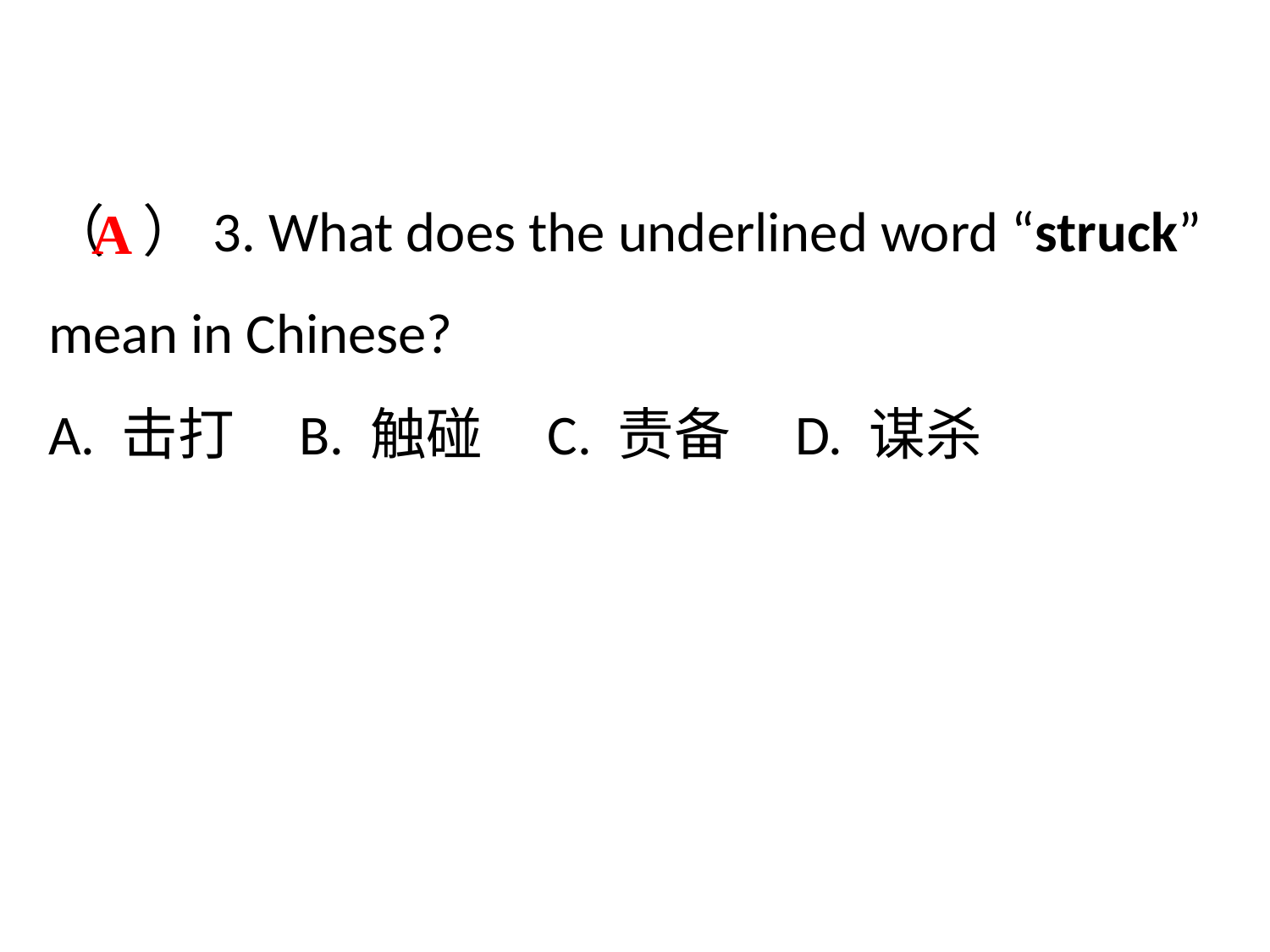

（   ）3. What does the underlined word “struck” mean in Chinese?
A. 击打    B. 触碰    C. 责备    D. 谋杀

A